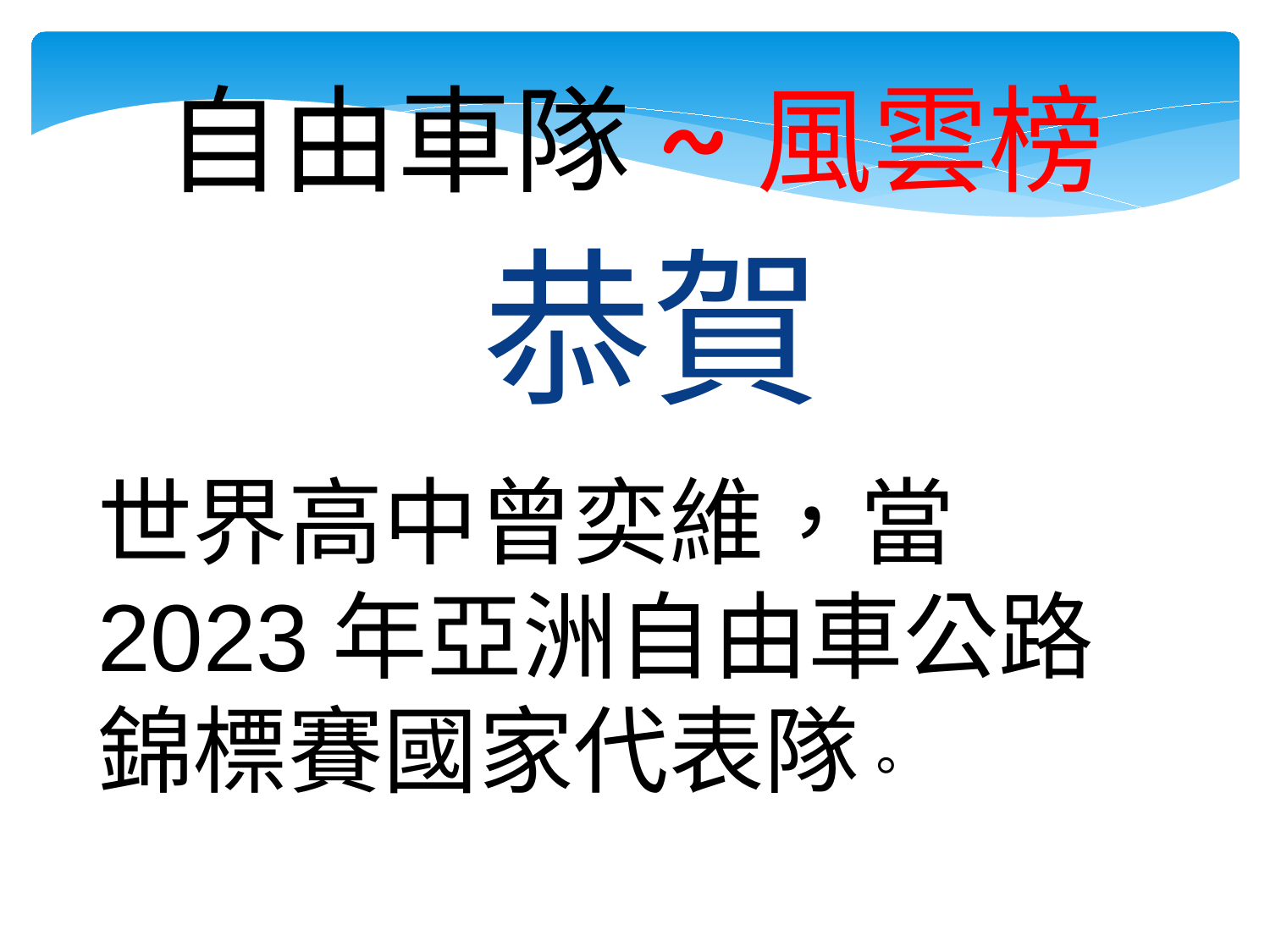

自由車隊~風雲榜
恭賀

世界高中曾奕維，當2023年亞洲自由車公路錦標賽國家代表隊。